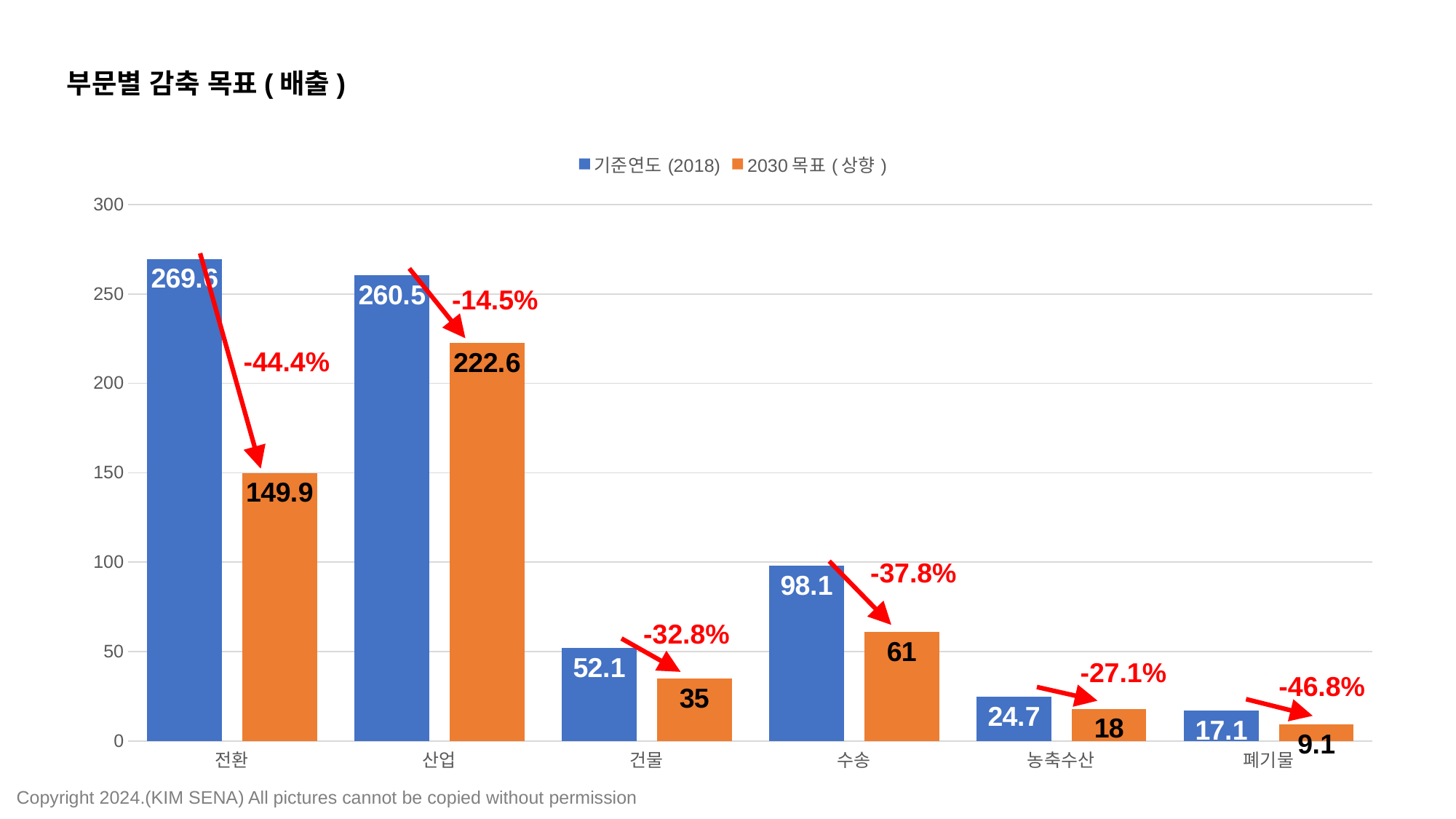

부문별 감축 목표(배출)

### Chart

| Category | 기준연도(2018) | 2030목표(상향) |
|---|---|---|
| 전환 | 269.6 | 149.9 |
| 산업 | 260.5 | 222.6 |
| 건물 | 52.1 | 35.0 |
| 수송 | 98.1 | 61.0 |
| 농축수산 | 24.7 | 18.0 |
| 폐기물 | 17.1 | 9.1 |

-14.5%
-44.4%
-37.8%

-32.8%

-27.1%
-46.8%